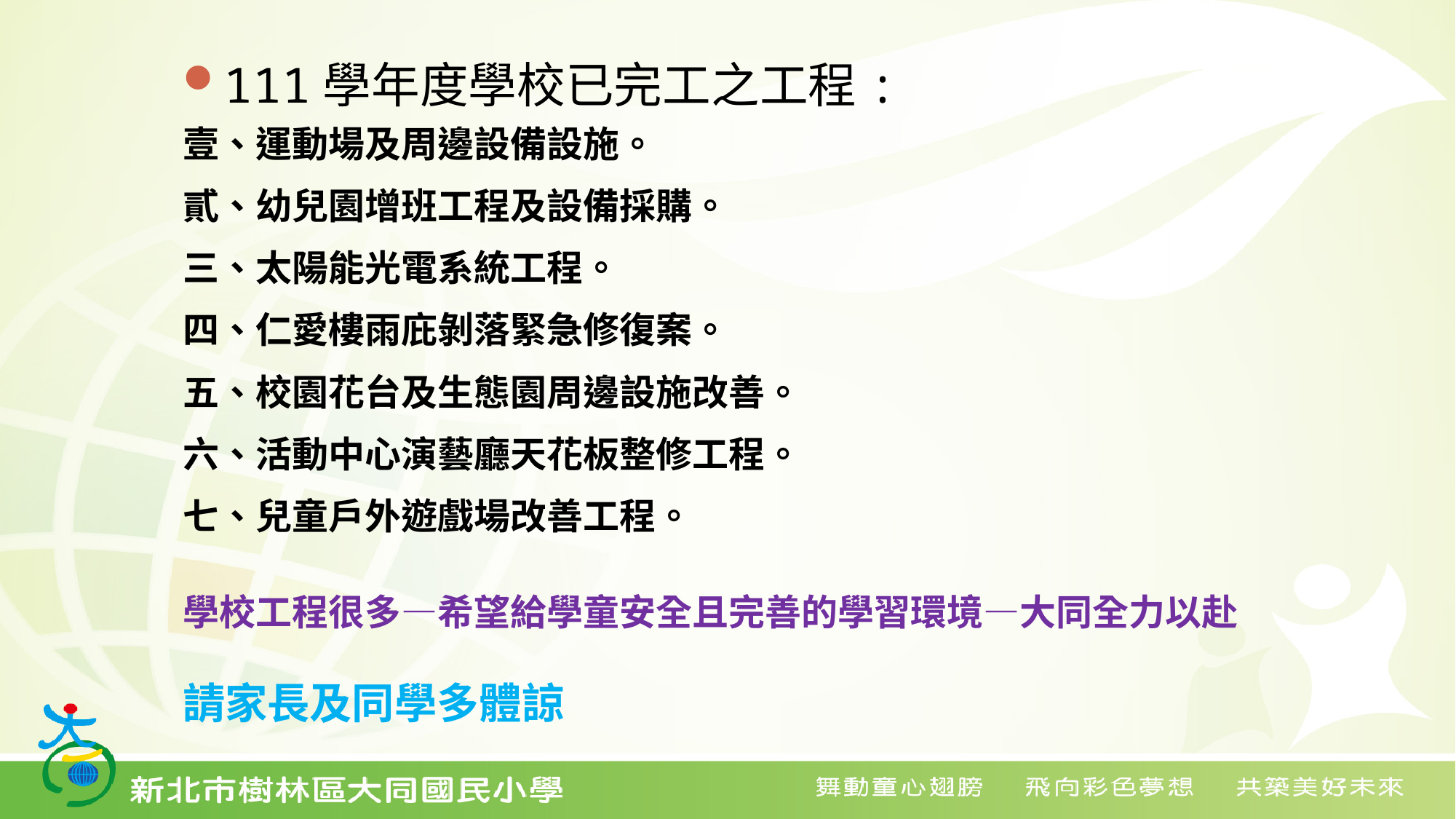

111學年度學校已完工之工程:
、運動場及周邊設備設施。
、幼兒園增班工程及設備採購。
三、太陽能光電系統工程。
四、仁愛樓雨庇剝落緊急修復案。
五、校園花台及生態園周邊設施改善。
六、活動中心演藝廳天花板整修工程。
七、兒童戶外遊戲場改善工程。

學校工程很多—希望給學童安全且完善的學習環境—大同全力以赴

請家長及同學多體諒